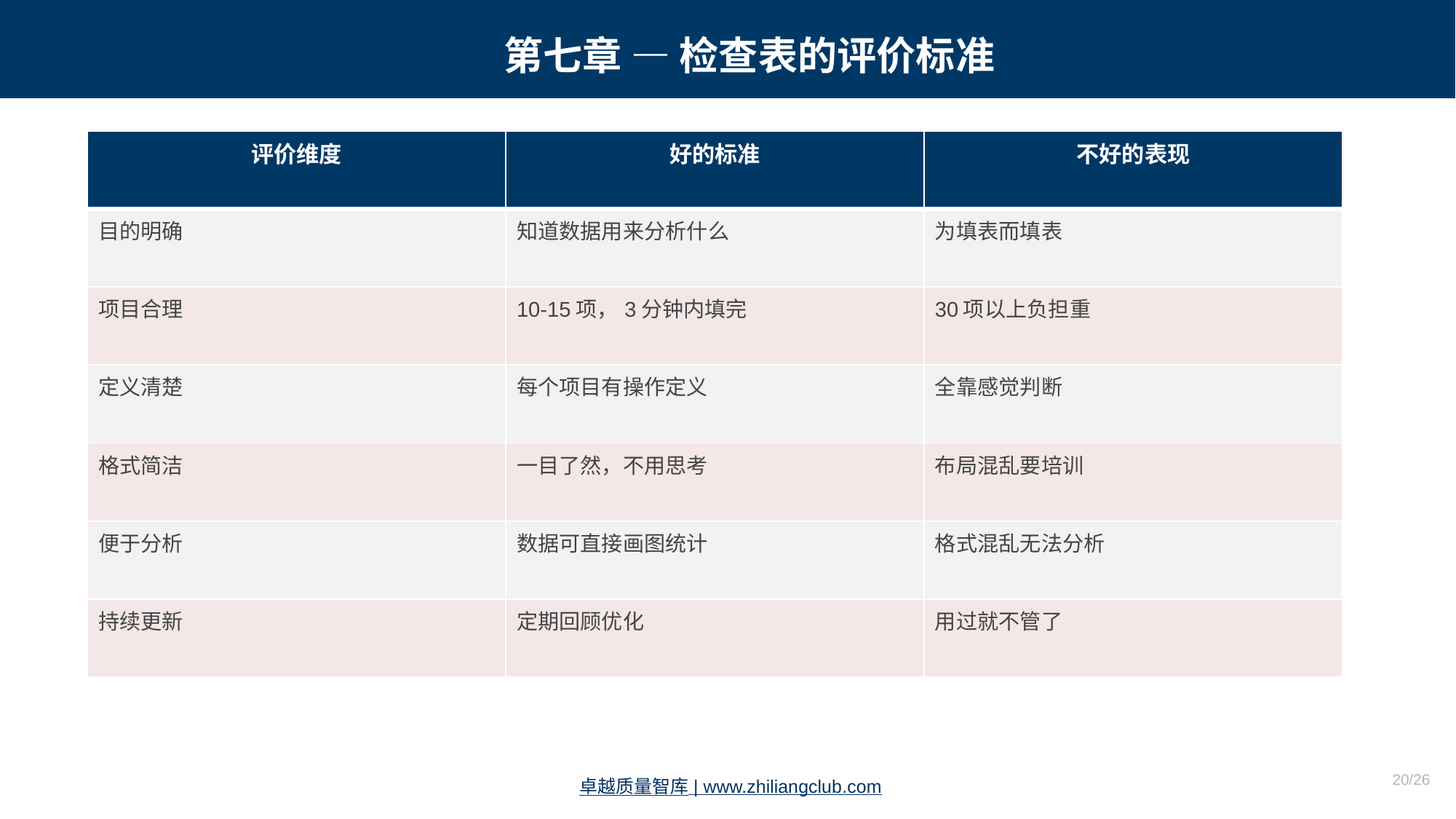

第七章 — 检查表的评价标准
| 评价维度 | 好的标准 | 不好的表现 |
| --- | --- | --- |
| 目的明确 | 知道数据用来分析什么 | 为填表而填表 |
| 项目合理 | 10-15项，3分钟内填完 | 30项以上负担重 |
| 定义清楚 | 每个项目有操作定义 | 全靠感觉判断 |
| 格式简洁 | 一目了然，不用思考 | 布局混乱要培训 |
| 便于分析 | 数据可直接画图统计 | 格式混乱无法分析 |
| 持续更新 | 定期回顾优化 | 用过就不管了 |
20/26